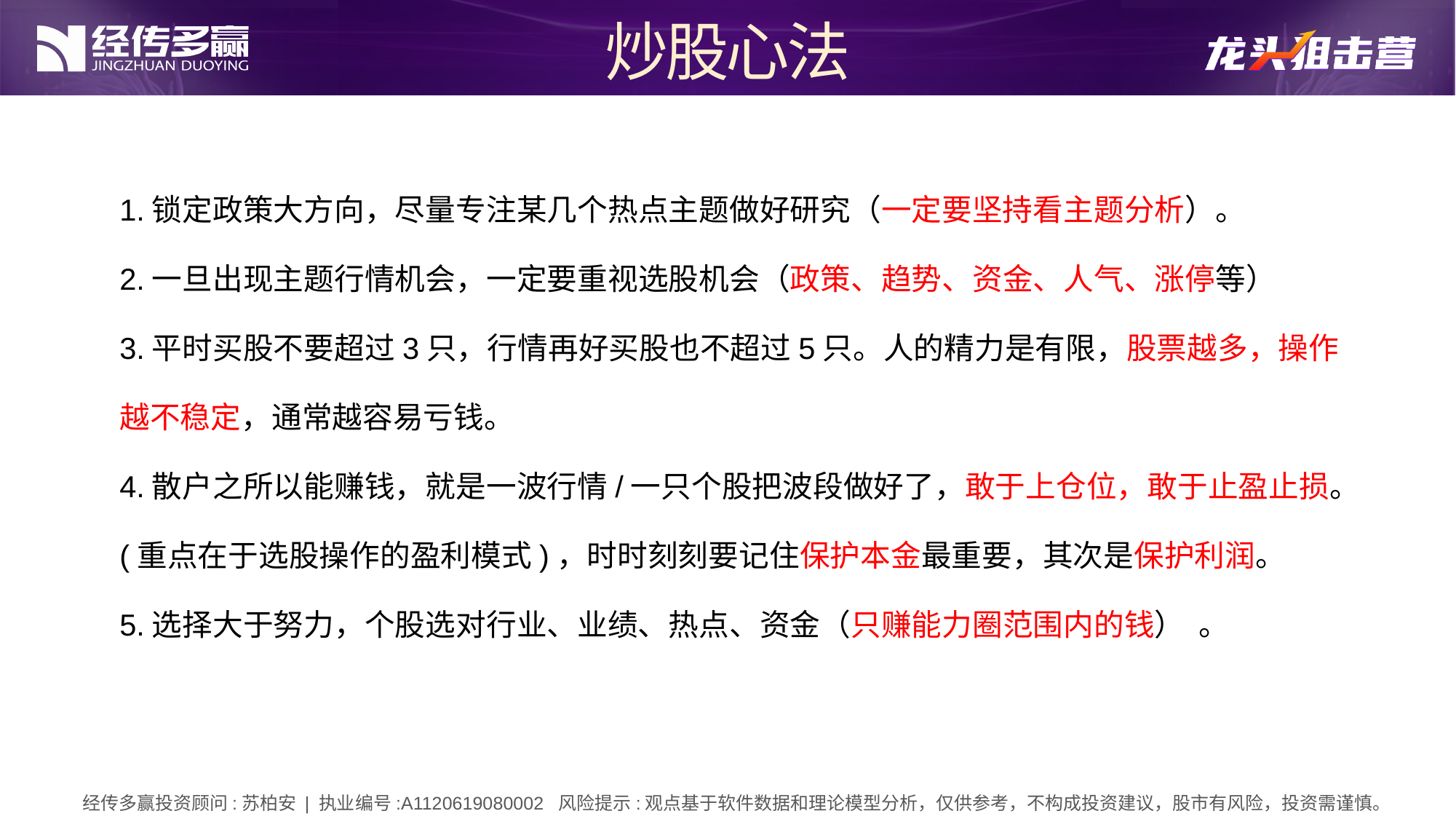

炒股心法
1.锁定政策大方向，尽量专注某几个热点主题做好研究（一定要坚持看主题分析）。
2.一旦出现主题行情机会，一定要重视选股机会（政策、趋势、资金、人气、涨停等）
3.平时买股不要超过3只，行情再好买股也不超过5只。人的精力是有限，股票越多，操作越不稳定，通常越容易亏钱。
4.散户之所以能赚钱，就是一波行情/一只个股把波段做好了，敢于上仓位，敢于止盈止损。
(重点在于选股操作的盈利模式)，时时刻刻要记住保护本金最重要，其次是保护利润。
5.选择大于努力，个股选对行业、业绩、热点、资金（只赚能力圈范围内的钱）  。